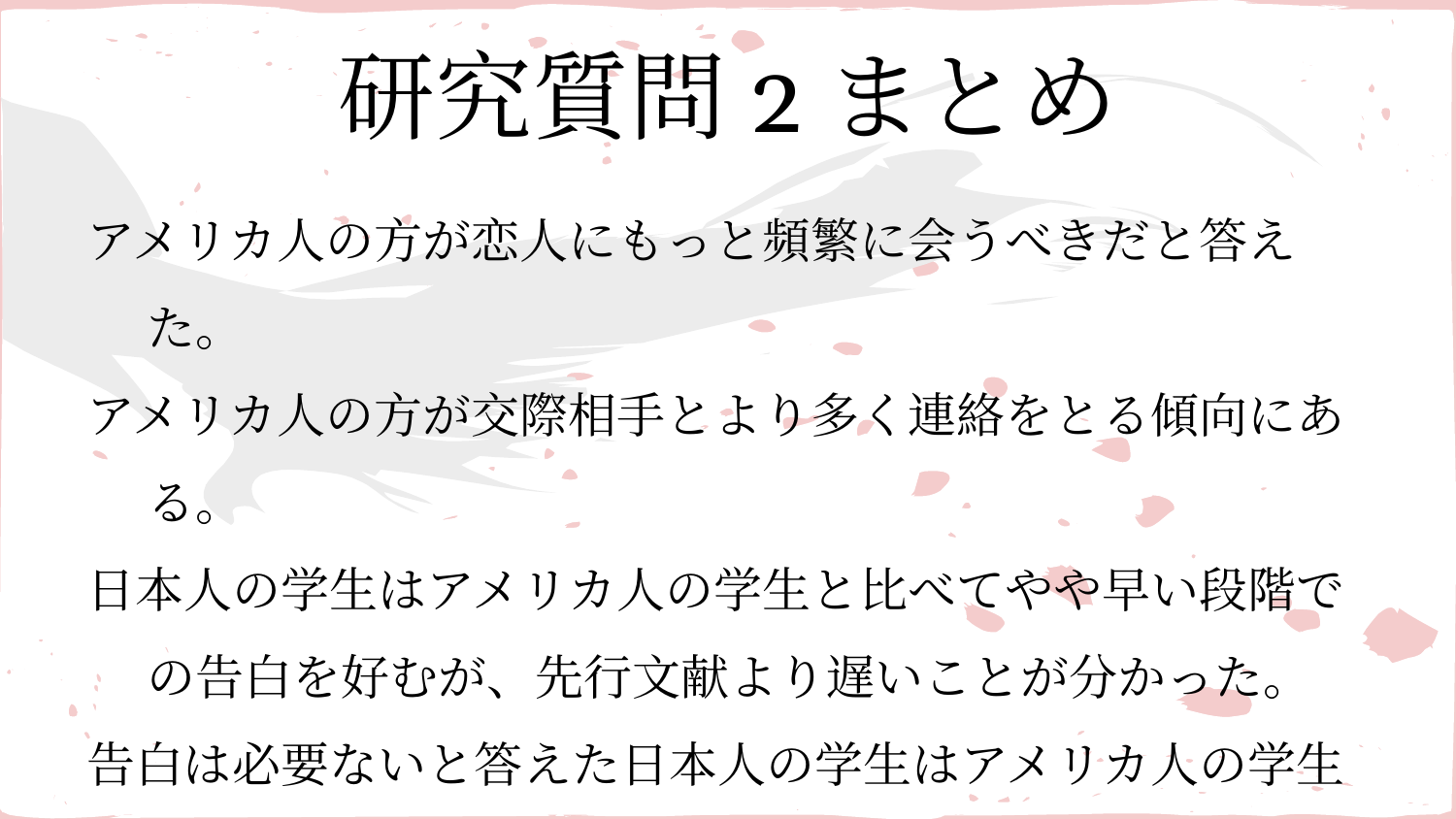

# 研究質問2まとめ
アメリカ人の方が恋人にもっと頻繁に会うべきだと答えた。
アメリカ人の方が交際相手とより多く連絡をとる傾向にある。
日本人の学生はアメリカ人の学生と比べてやや早い段階での告白を好むが、先行文献より遅いことが分かった。
告白は必要ないと答えた日本人の学生はアメリカ人の学生より多かった。